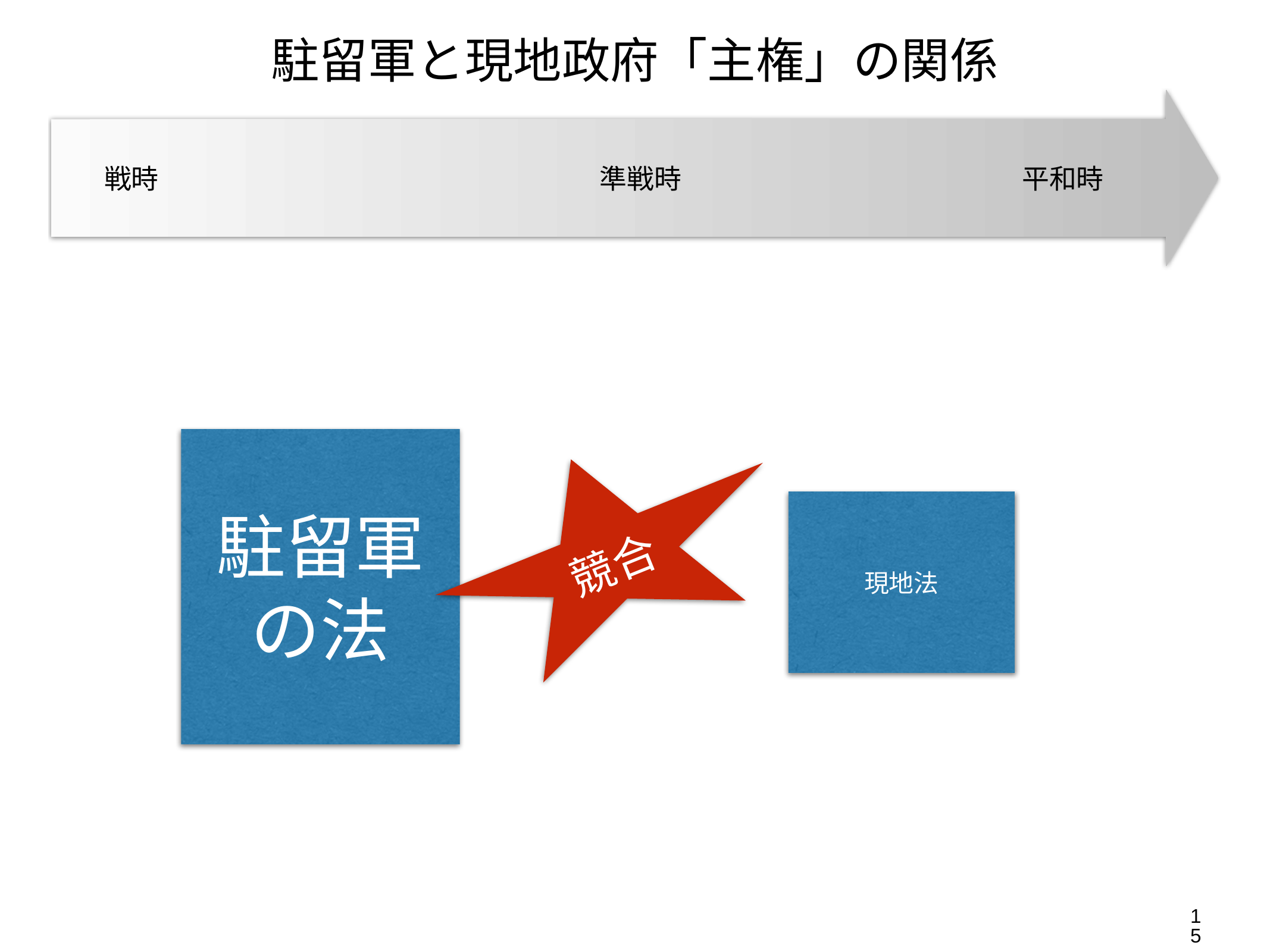

駐留軍と現地政府「主権」の関係

戦時
準戦時
平和時
駐留軍の法
競合
現地法
15